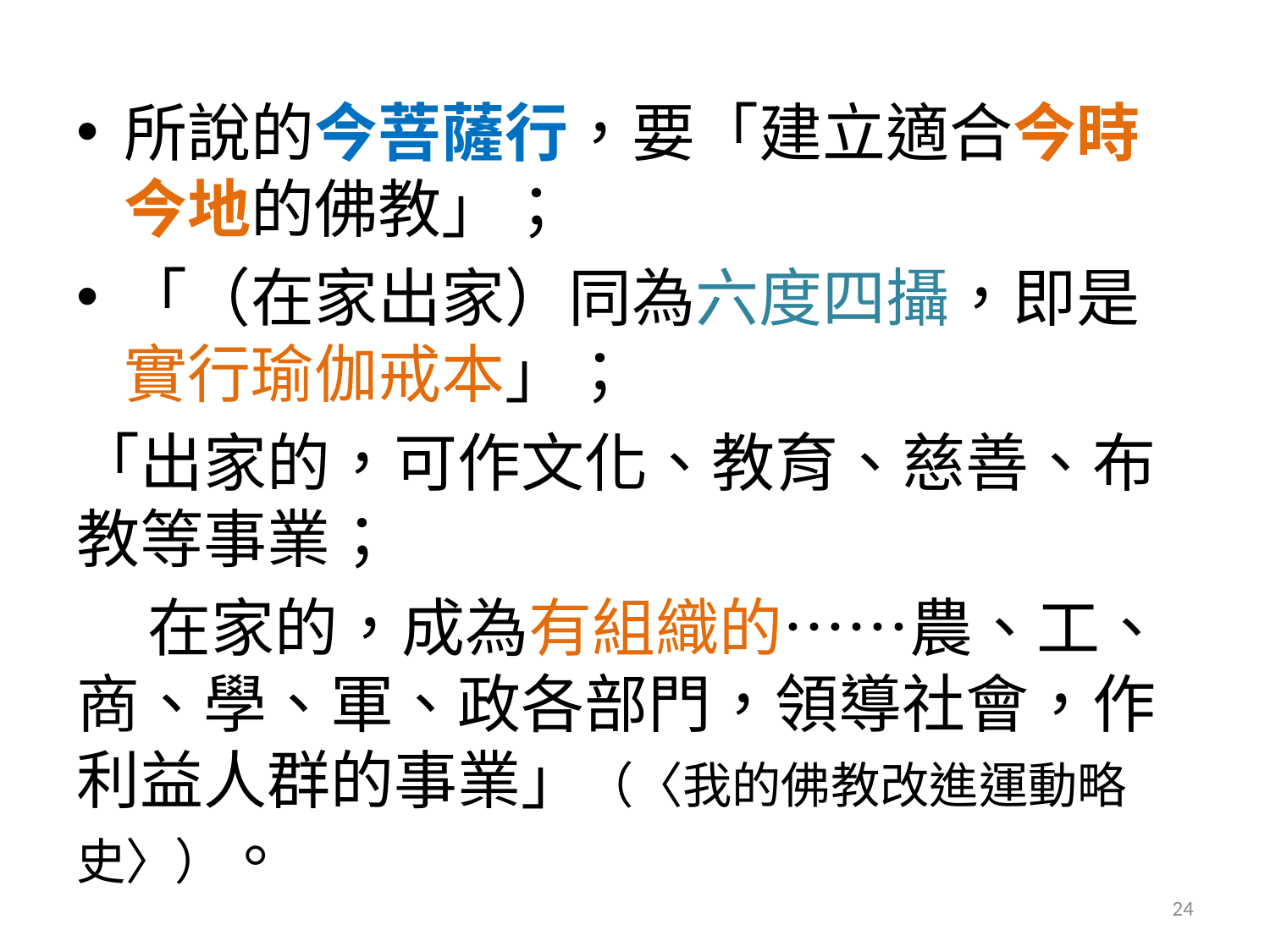

所說的今菩薩行，要「建立適合今時今地的佛教」；
「（在家出家）同為六度四攝，即是實行瑜伽戒本」；
「出家的，可作文化、教育、慈善、布教等事業；
    在家的，成為有組織的……農、工、商、學、軍、政各部門，領導社會，作利益人群的事業」（〈我的佛教改進運動略史〉）。

24